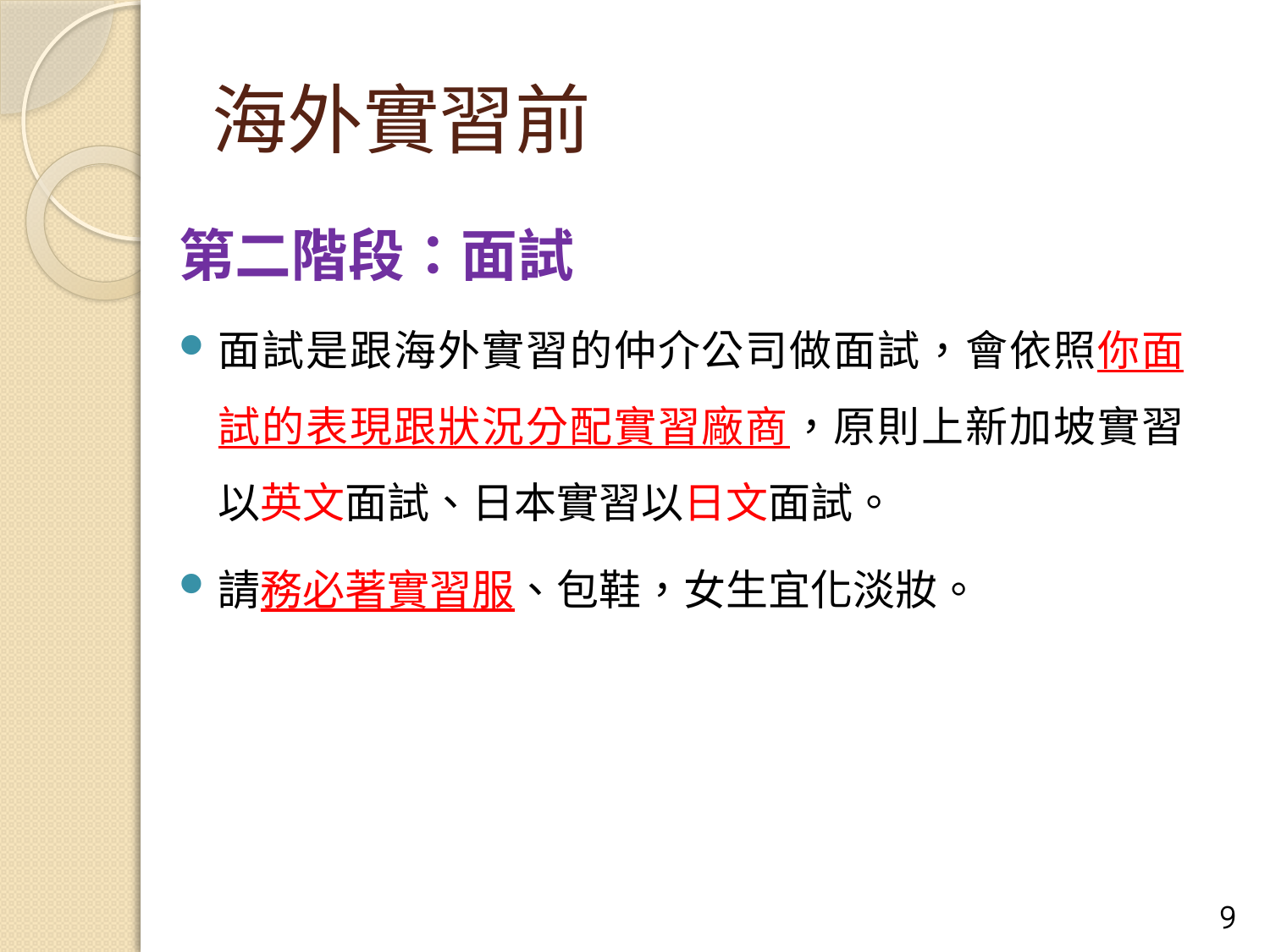

# 海外實習前
第二階段：面試
面試是跟海外實習的仲介公司做面試，會依照你面試的表現跟狀況分配實習廠商，原則上新加坡實習以英文面試、日本實習以日文面試。
請務必著實習服、包鞋，女生宜化淡妝。

9